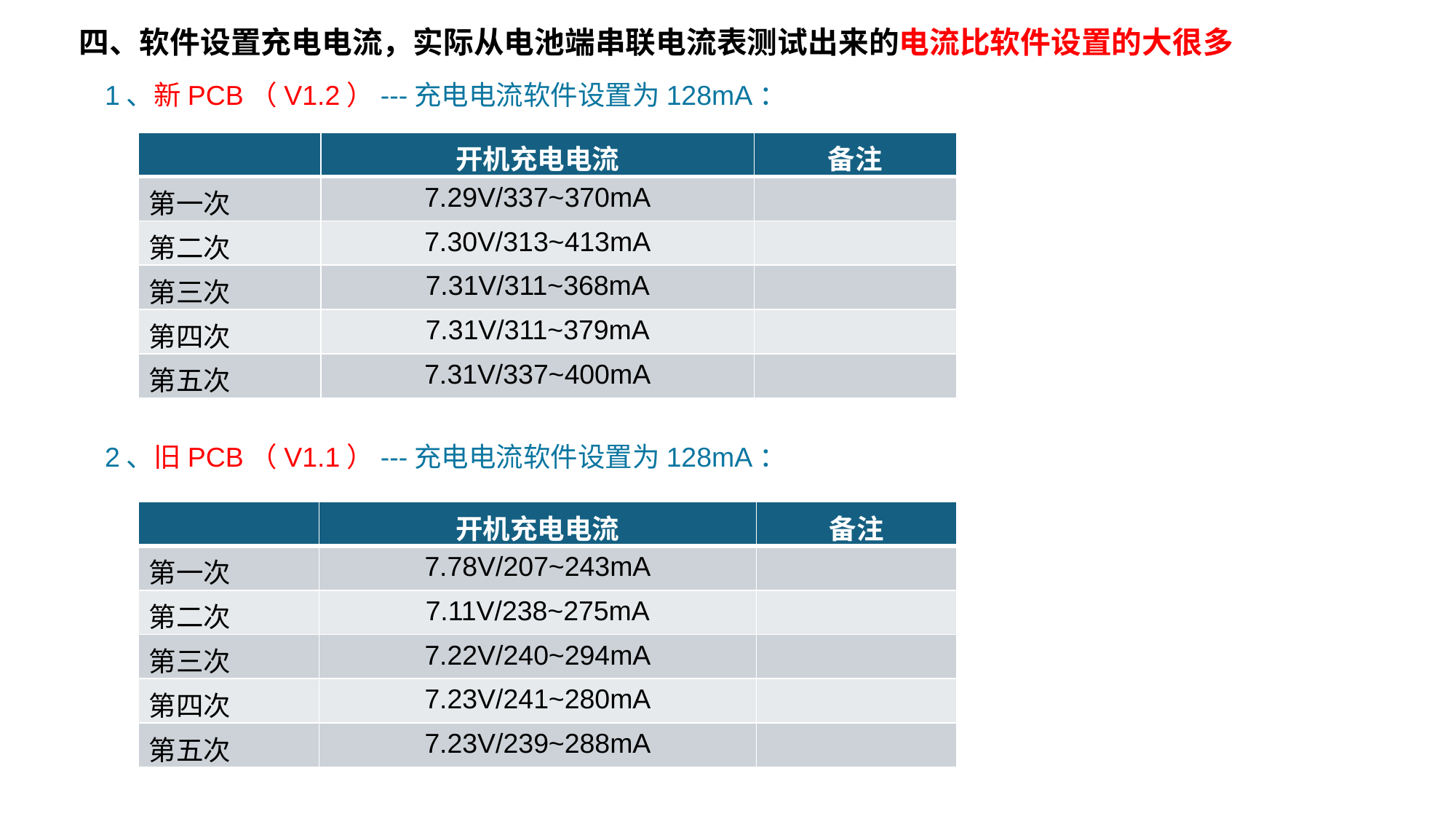

四、软件设置充电电流，实际从电池端串联电流表测试出来的电流比软件设置的大很多
1、新PCB（V1.2）---充电电流软件设置为128mA：
|  | 开机充电电流 | 备注 |
| --- | --- | --- |
| 第一次 | 7.29V/337~370mA |  |
| 第二次 | 7.30V/313~413mA |  |
| 第三次 | 7.31V/311~368mA |  |
| 第四次 | 7.31V/311~379mA |  |
| 第五次 | 7.31V/337~400mA |  |
2、旧PCB（V1.1）---充电电流软件设置为128mA：
|  | 开机充电电流 | 备注 |
| --- | --- | --- |
| 第一次 | 7.78V/207~243mA |  |
| 第二次 | 7.11V/238~275mA |  |
| 第三次 | 7.22V/240~294mA |  |
| 第四次 | 7.23V/241~280mA |  |
| 第五次 | 7.23V/239~288mA |  |